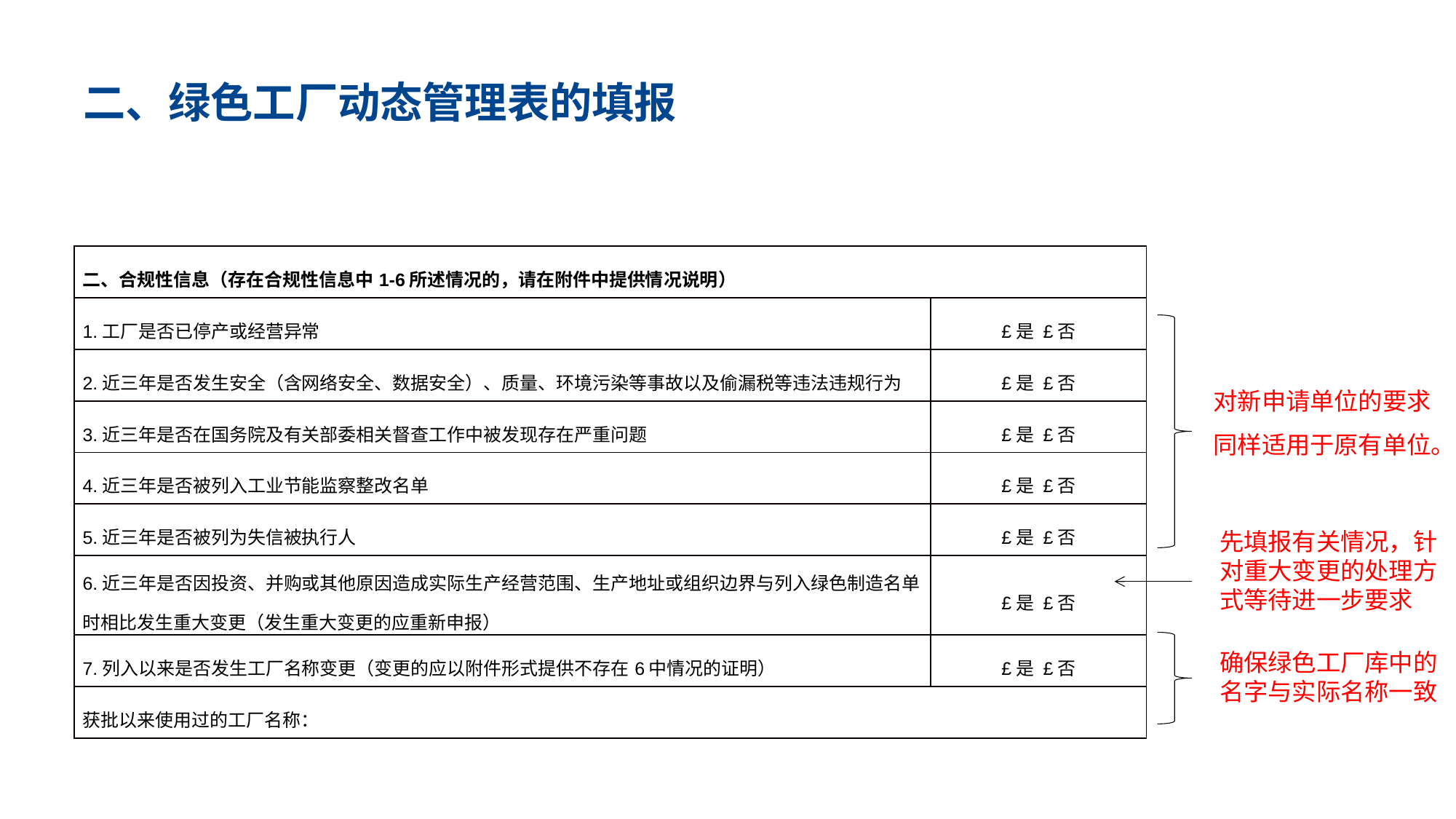

# 二、绿色工厂动态管理表的填报
| 二、合规性信息（存在合规性信息中1-6所述情况的，请在附件中提供情况说明） |  |  |
| --- | --- | --- |
| 1.工厂是否已停产或经营异常 | £是 £否 |  |
| 2.近三年是否发生安全（含网络安全、数据安全）、质量、环境污染等事故以及偷漏税等违法违规行为 | £是 £否 |  |
| 3.近三年是否在国务院及有关部委相关督查工作中被发现存在严重问题 | £是 £否 |  |
| 4.近三年是否被列入工业节能监察整改名单 | £是 £否 |  |
| 5.近三年是否被列为失信被执行人 | £是 £否 |  |
| 6.近三年是否因投资、并购或其他原因造成实际生产经营范围、生产地址或组织边界与列入绿色制造名单时相比发生重大变更（发生重大变更的应重新申报） | £是 £否 |  |
| 7.列入以来是否发生工厂名称变更（变更的应以附件形式提供不存在6中情况的证明） | £是 £否 |  |
| 获批以来使用过的工厂名称： |  |  |

对新申请单位的要求同样适用于原有单位。
先填报有关情况，针对重大变更的处理方式等待进一步要求

确保绿色工厂库中的名字与实际名称一致